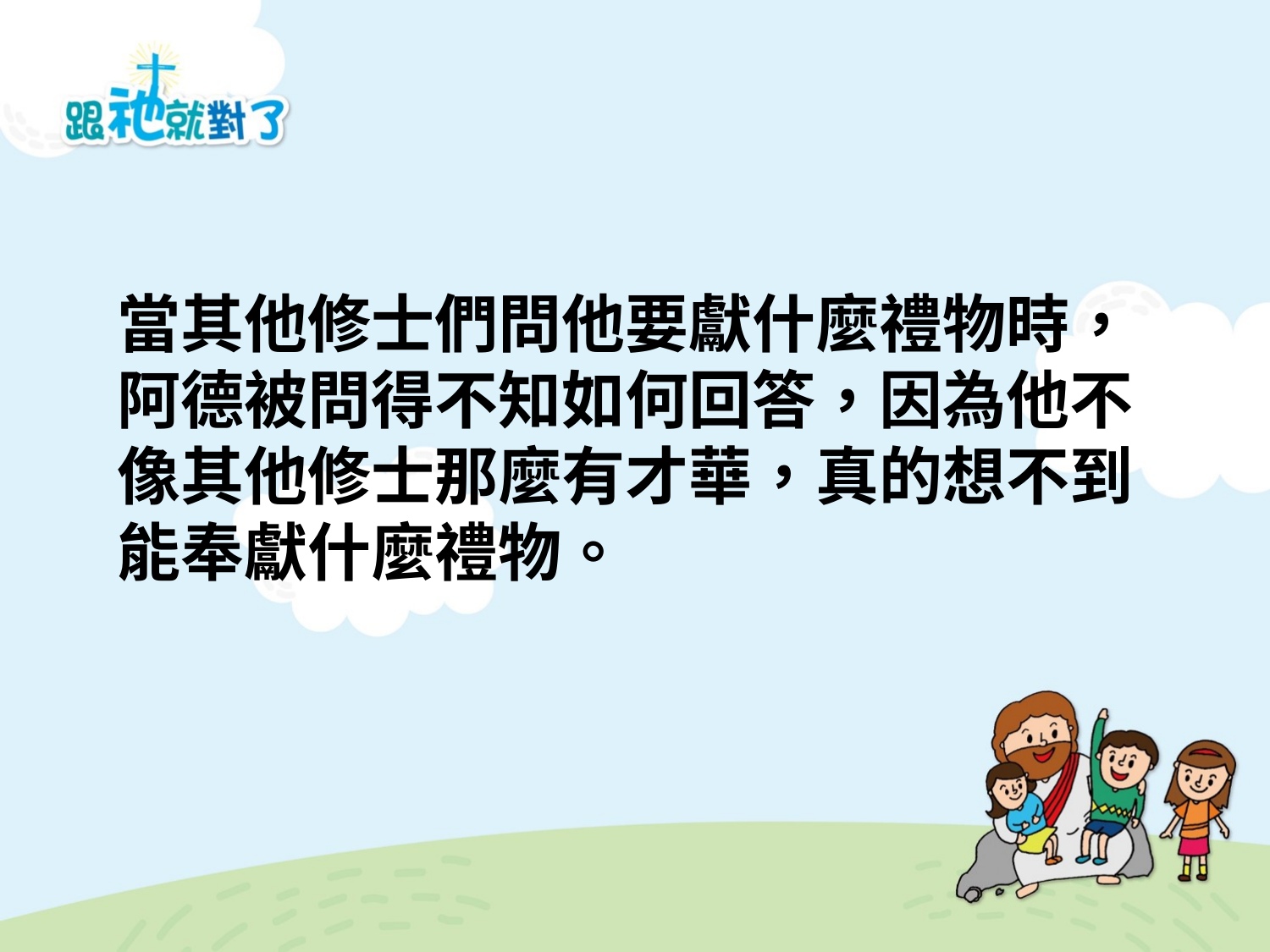

當其他修士們問他要獻什麼禮物時，阿德被問得不知如何回答，因為他不像其他修士那麼有才華，真的想不到能奉獻什麼禮物。